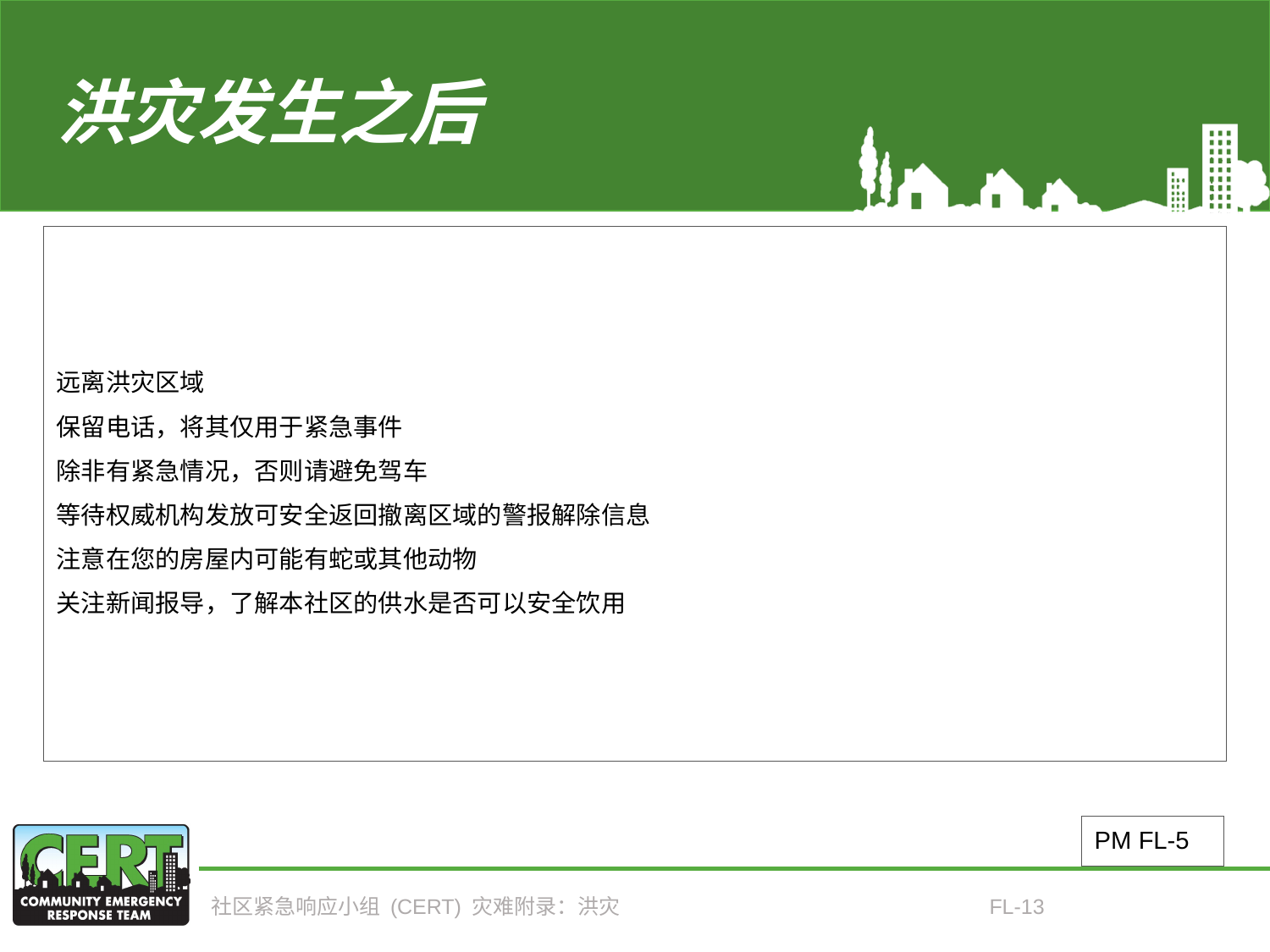

# 洪灾发生之后
远离洪灾区域
保留电话，将其仅用于紧急事件
除非有紧急情况，否则请避免驾车
等待权威机构发放可安全返回撤离区域的警报解除信息
注意在您的房屋内可能有蛇或其他动物
关注新闻报导，了解本社区的供水是否可以安全饮用
PM FL-5
社区紧急响应小组 (CERT) 灾难附录：洪灾
FL-13